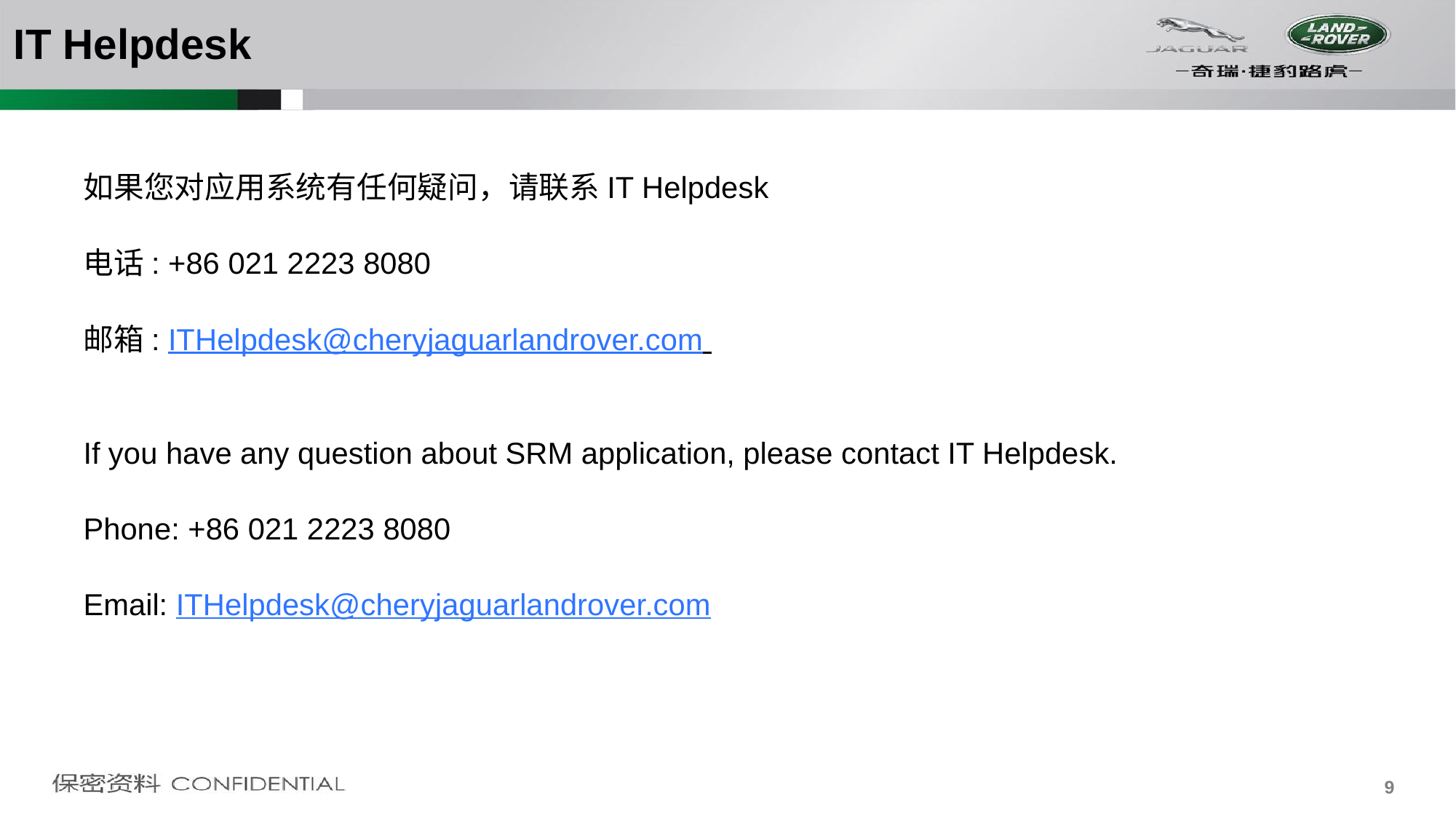

# IT Helpdesk
如果您对应用系统有任何疑问，请联系IT Helpdesk
电话: +86 021 2223 8080
邮箱: ITHelpdesk@cheryjaguarlandrover.com

If you have any question about SRM application, please contact IT Helpdesk.
Phone: +86 021 2223 8080
Email: ITHelpdesk@cheryjaguarlandrover.com